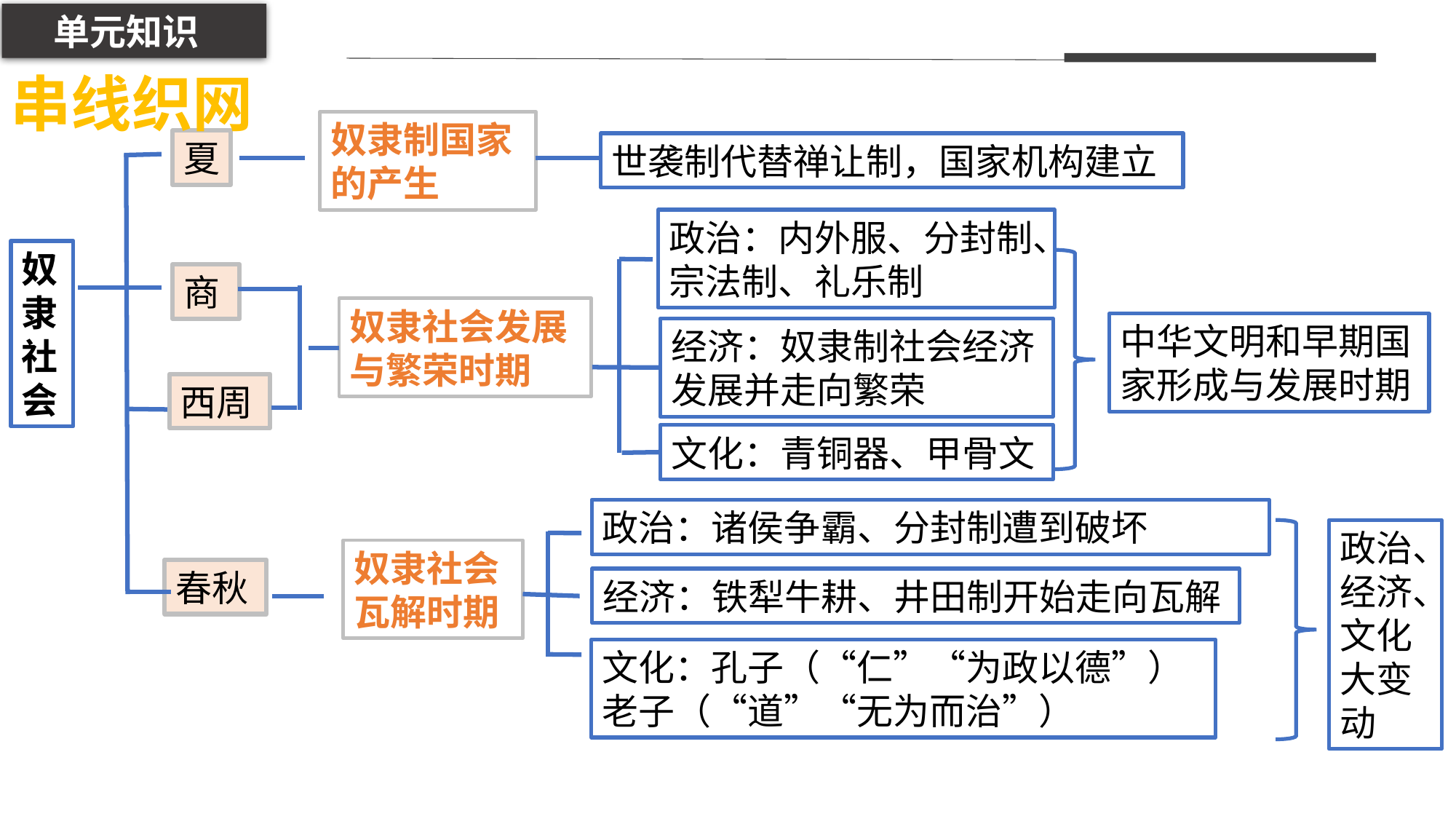

单元知识

串线织网
奴隶制国家的产生
夏
世袭制代替禅让制，国家机构建立
政治：内外服、分封制、
宗法制、礼乐制
奴隶社会

商
奴隶社会发展与繁荣时期
中华文明和早期国家形成与发展时期
经济：奴隶制社会经济发展并走向繁荣
西周
文化：青铜器、甲骨文
政治：诸侯争霸、分封制遭到破坏

政治、经济、文化大变动
奴隶社会瓦解时期
春秋
经济：铁犁牛耕、井田制开始走向瓦解
文化：孔子（“仁”“为政以德”）老子（“道”“无为而治”）